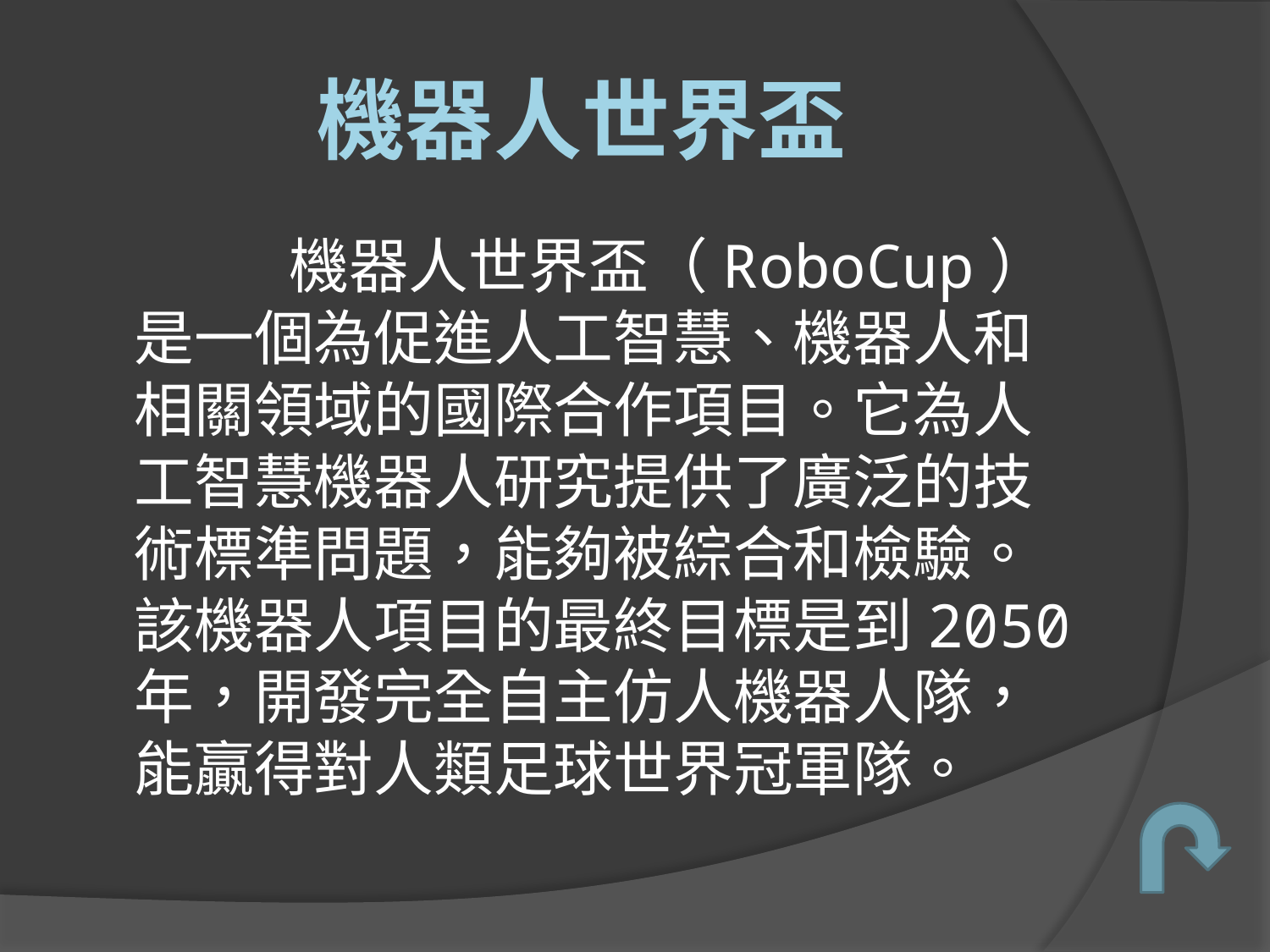

# 機器人世界盃
  		 機器人世界盃（RoboCup）是一個為促進人工智慧、機器人和相關領域的國際合作項目。它為人工智慧機器人研究提供了廣泛的技術標準問題，能夠被綜合和檢驗。該機器人項目的最終目標是到2050年，開發完全自主仿人機器人隊，能贏得對人類足球世界冠軍隊。